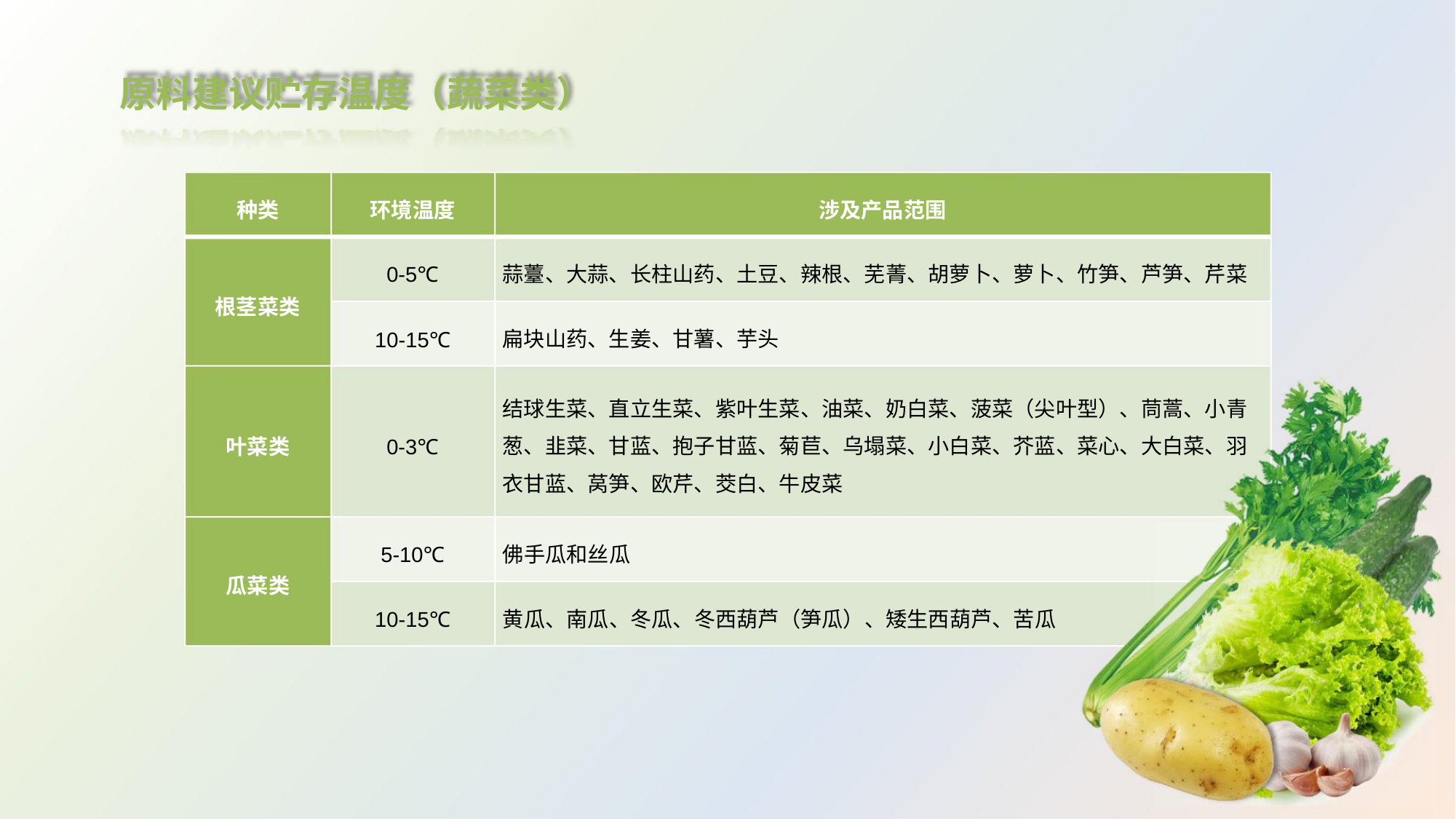

原料建议贮存温度（蔬菜类）
种类
环境温度
0-5℃
涉及产品范围
蒜薹、大蒜、长柱山药、土豆、辣根、芜菁、胡萝卜、萝卜、竹笋、芦笋、芹菜
扁块山药、生姜、甘薯、芋头
根茎菜类
10-15℃
结球生菜、直立生菜、紫叶生菜、油菜、奶白菜、菠菜（尖叶型）、茼蒿、小青
葱、韭菜、甘蓝、抱子甘蓝、菊苣、乌塌菜、小白菜、芥蓝、菜心、大白菜、羽
衣甘蓝、莴笋、欧芹、茭白、牛皮菜
叶菜类
瓜菜类
0-3℃
5-10℃
佛手瓜和丝瓜
10-15℃
黄瓜、南瓜、冬瓜、冬西葫芦（笋瓜）、矮生西葫芦、苦瓜